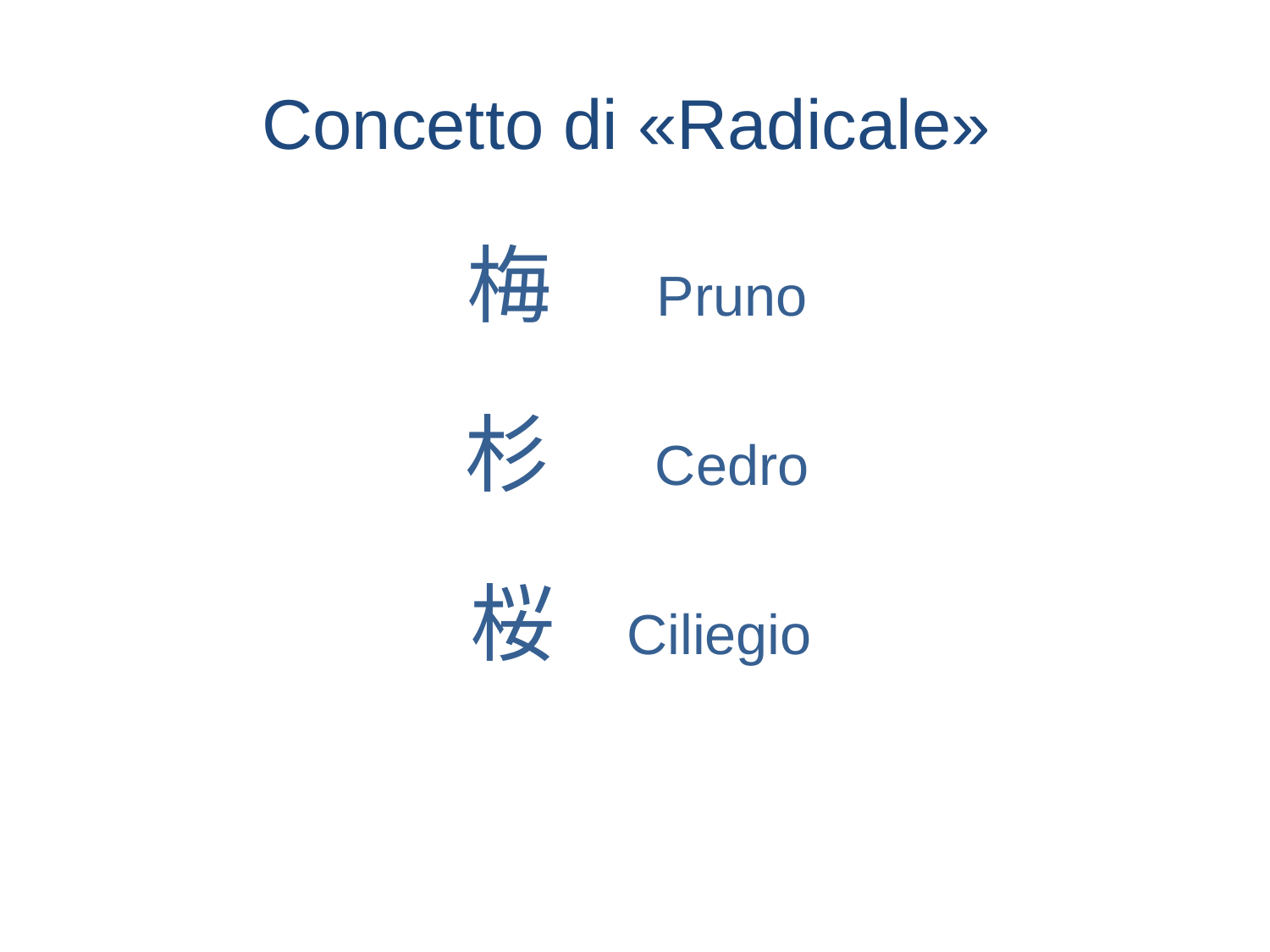

Concetto di «Radicale»

梅　Pruno

杉　Cedro

 桜 　Ciliegio